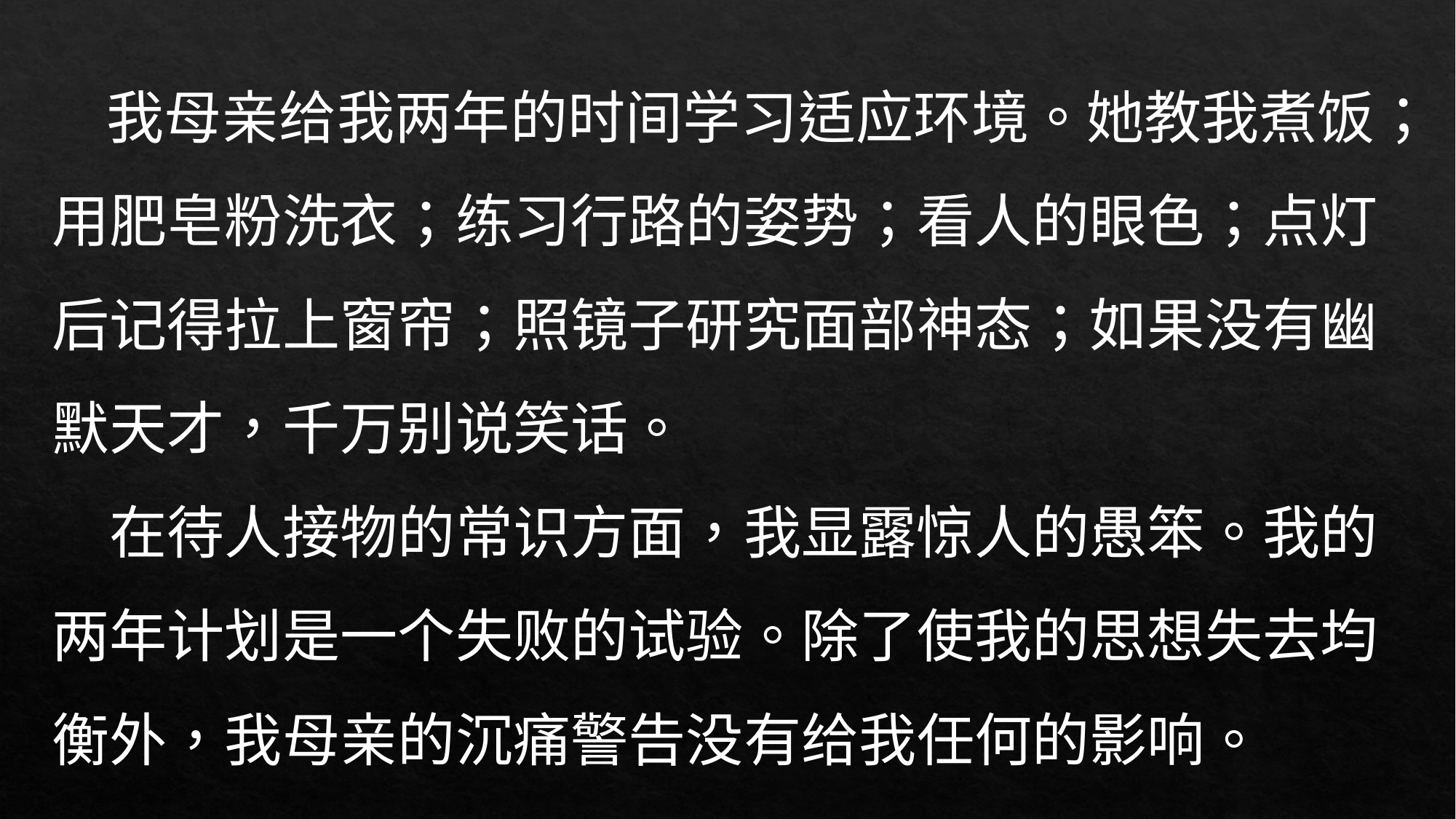

我母亲给我两年的时间学习适应环境。她教我煮饭；用肥皂粉洗衣；练习行路的姿势；看人的眼色；点灯后记得拉上窗帘；照镜子研究面部神态；如果没有幽默天才，千万别说笑话。
　在待人接物的常识方面，我显露惊人的愚笨。我的两年计划是一个失败的试验。除了使我的思想失去均衡外，我母亲的沉痛警告没有给我任何的影响。